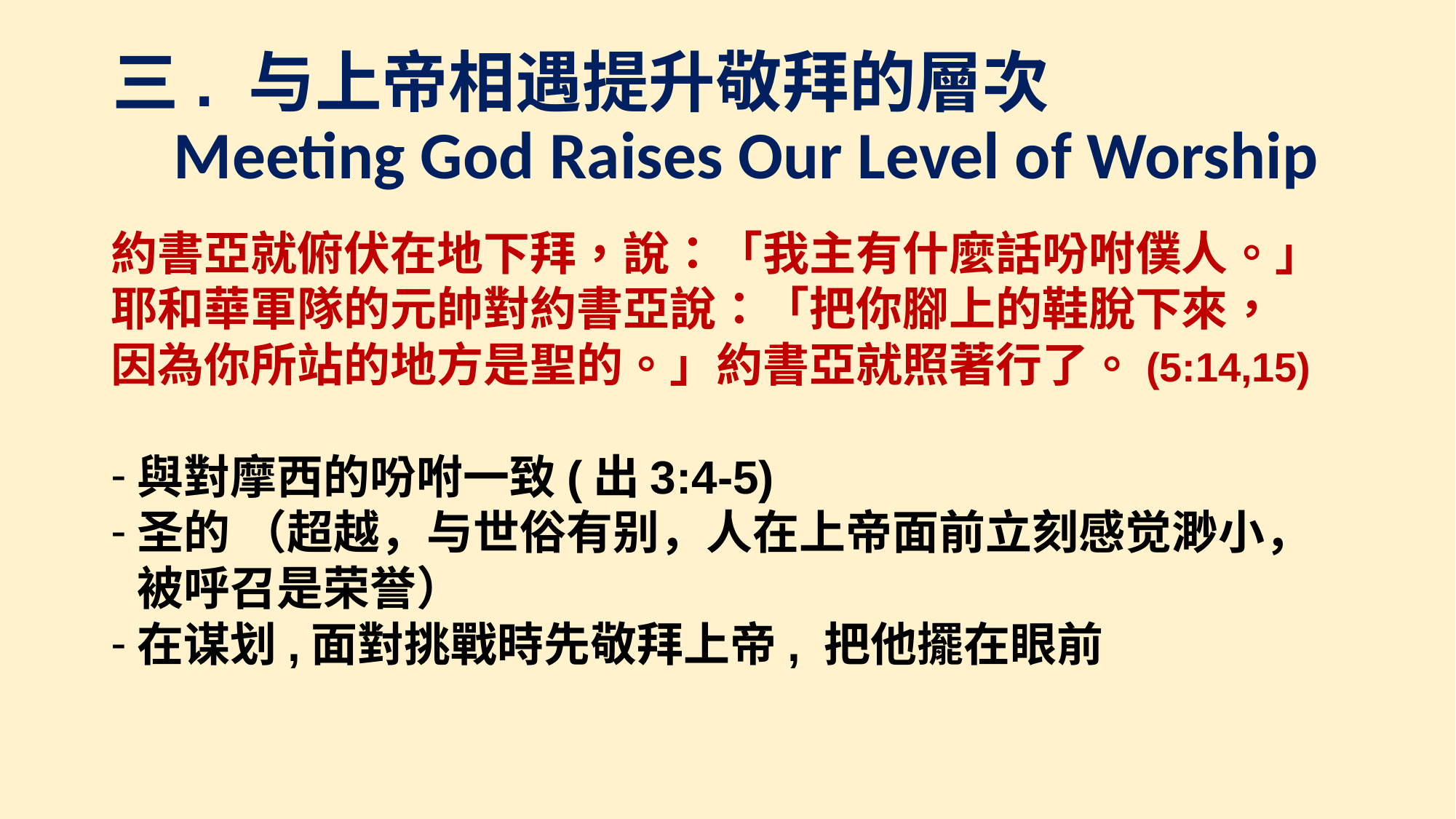

# 三. 与上帝相遇提升敬拜的層次 Meeting God Raises Our Level of Worship
約書亞就俯伏在地下拜，說：「我主有什麼話吩咐僕人。」
耶和華軍隊的元帥對約書亞說：「把你腳上的鞋脫下來，
因為你所站的地方是聖的。」約書亞就照著行了。(5:14,15)

與對摩西的吩咐一致(出3:4-5)
圣的 （超越，与世俗有别，人在上帝面前立刻感觉渺小，被呼召是荣誉）
在谋划,面對挑戰時先敬拜上帝, 把他擺在眼前